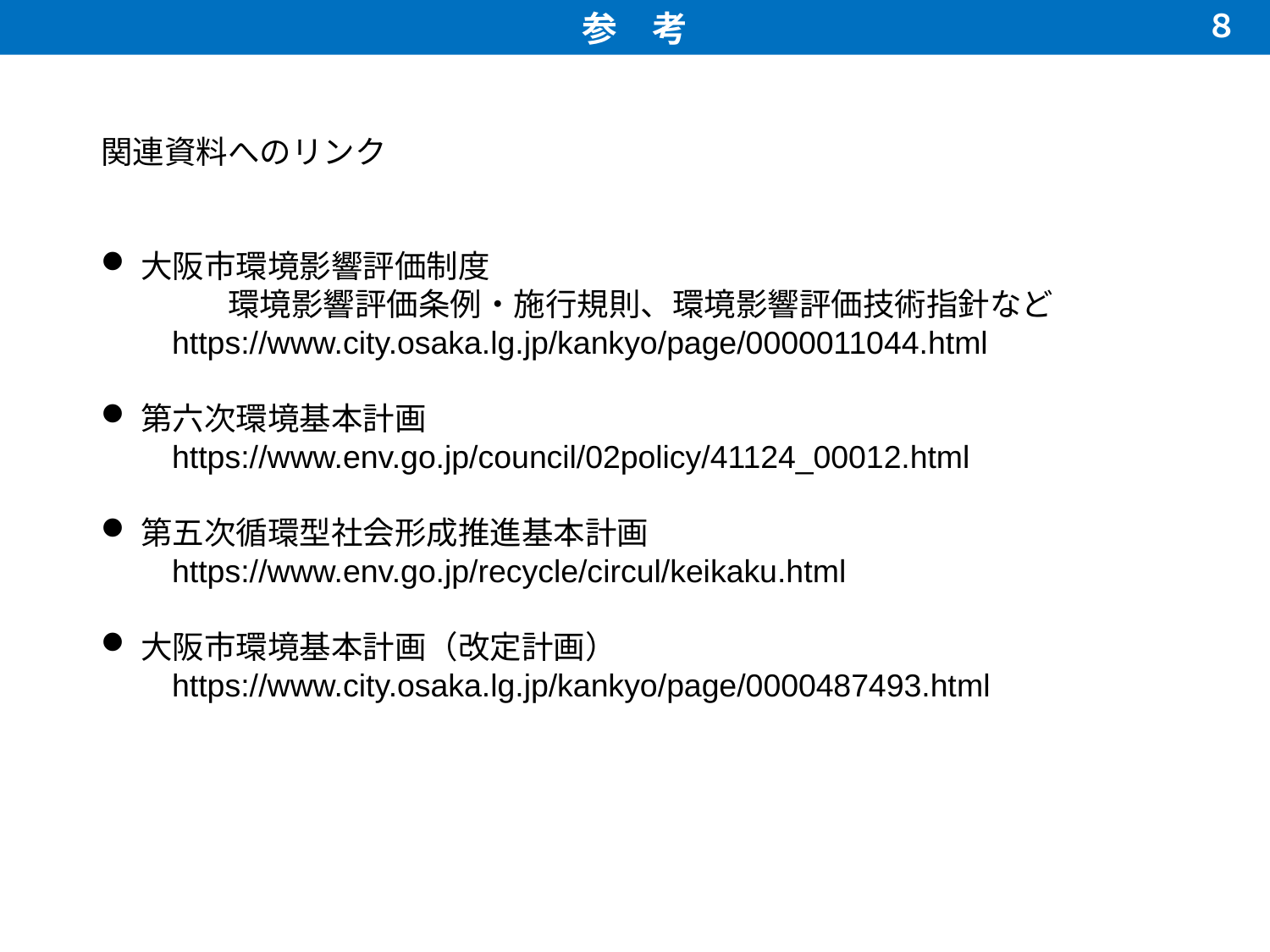

参　考
８
関連資料へのリンク

大阪市環境影響評価制度
　　　　環境影響評価条例・施行規則、環境影響評価技術指針など
　　https://www.city.osaka.lg.jp/kankyo/page/0000011044.html

第六次環境基本計画
　　https://www.env.go.jp/council/02policy/41124_00012.html

第五次循環型社会形成推進基本計画
　　https://www.env.go.jp/recycle/circul/keikaku.html

大阪市環境基本計画（改定計画）
　　https://www.city.osaka.lg.jp/kankyo/page/0000487493.html